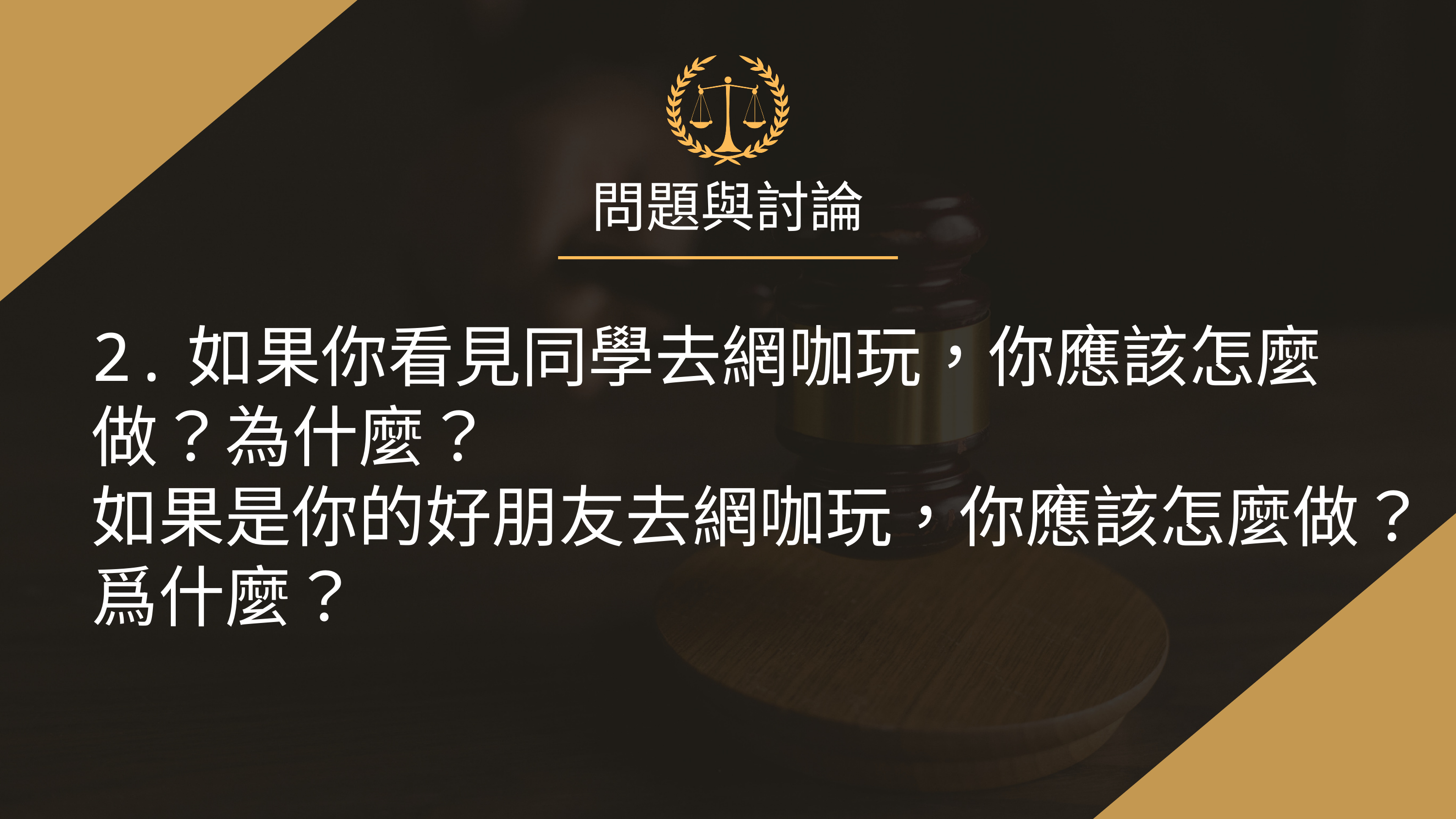

問題與討論

2.如果你看見同學去網咖玩，你應該怎麼做？為什麼？
如果是你的好朋友去網咖玩，你應該怎麼做？爲什麼？